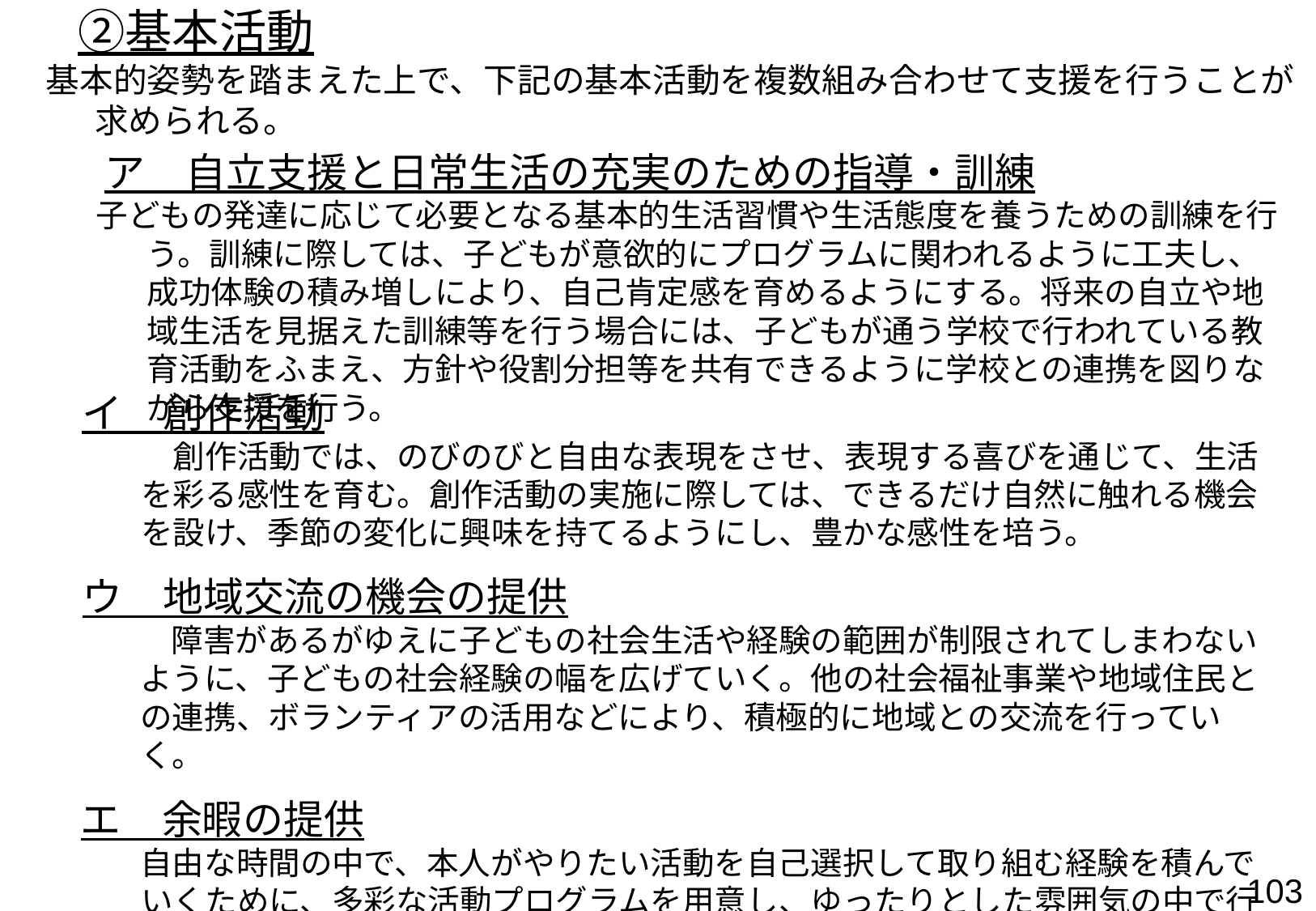

②基本活動
　基本的姿勢を踏まえた上で、下記の基本活動を複数組み合わせて支援を行うことが求められる。
　ア　自立支援と日常生活の充実のための指導・訓練
　子どもの発達に応じて必要となる基本的生活習慣や生活態度を養うための訓練を行う。訓練に際しては、子どもが意欲的にプログラムに関われるように工夫し、成功体験の積み増しにより、自己肯定感を育めるようにする。将来の自立や地域生活を見据えた訓練等を行う場合には、子どもが通う学校で行われている教育活動をふまえ、方針や役割分担等を共有できるように学校との連携を図りながら支援を行う。
イ　創作活動
　創作活動では、のびのびと自由な表現をさせ、表現する喜びを通じて、生活を彩る感性を育む。創作活動の実施に際しては、できるだけ自然に触れる機会を設け、季節の変化に興味を持てるようにし、豊かな感性を培う。
ウ　地域交流の機会の提供
　障害があるがゆえに子どもの社会生活や経験の範囲が制限されてしまわないように、子どもの社会経験の幅を広げていく。他の社会福祉事業や地域住民との連携、ボランティアの活用などにより、積極的に地域との交流を行っていく。
エ　余暇の提供
自由な時間の中で、本人がやりたい活動を自己選択して取り組む経験を積んでいくために、多彩な活動プログラムを用意し、ゆったりとした雰囲気の中で行えるよう工夫

103